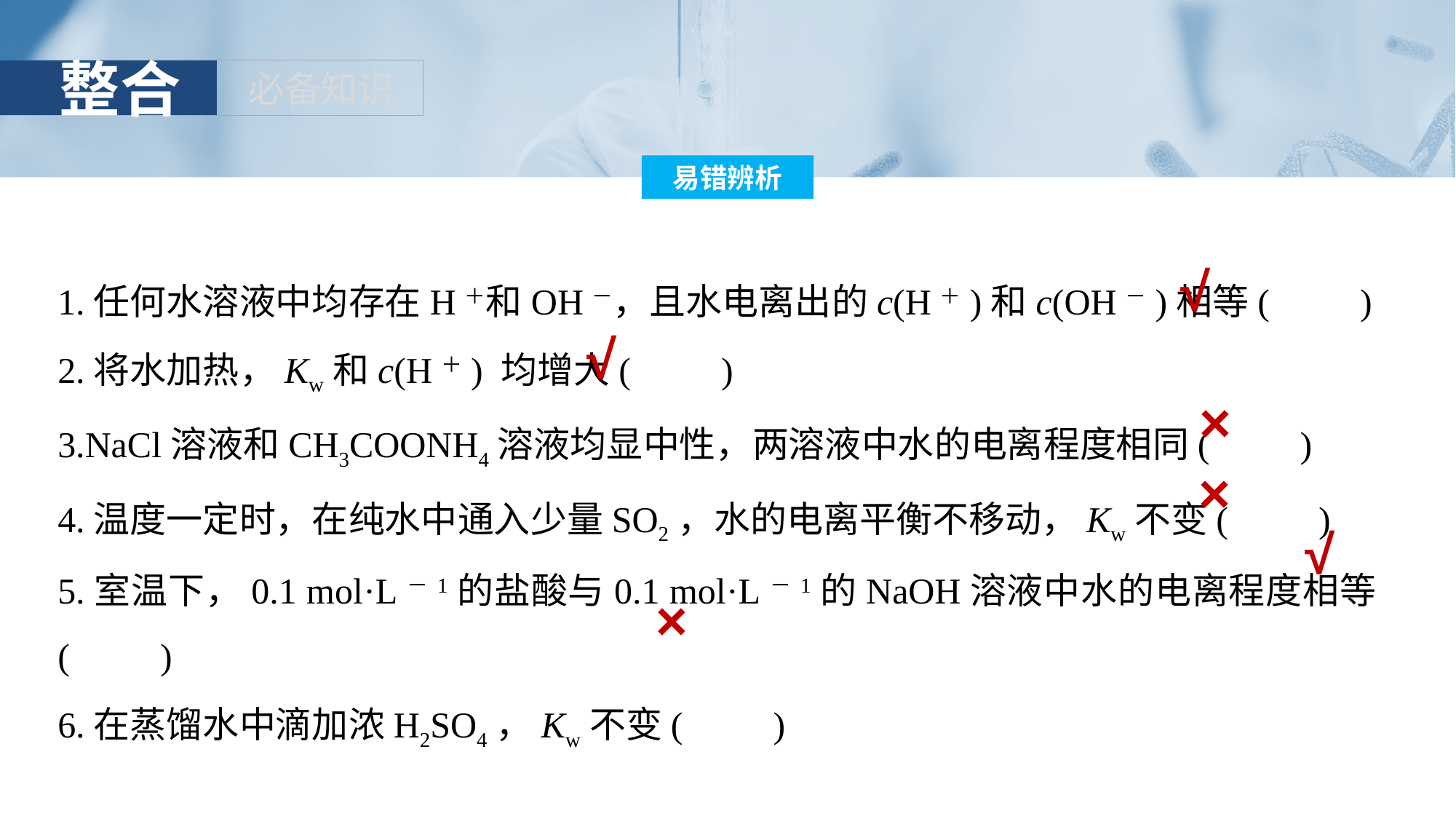

1.任何水溶液中均存在H＋和OH－，且水电离出的c(H＋)和c(OH－)相等(　　)
2.将水加热，Kw和c(H＋) 均增大(　　)
3.NaCl溶液和CH3COONH4溶液均显中性，两溶液中水的电离程度相同(　　)
4.温度一定时，在纯水中通入少量SO2，水的电离平衡不移动，Kw不变(　　)
5.室温下，0.1 mol·L－1的盐酸与0.1 mol·L－1的NaOH溶液中水的电离程度相等(　　)
6.在蒸馏水中滴加浓H2SO4，Kw不变(　　)
√
√
×
×
√
×